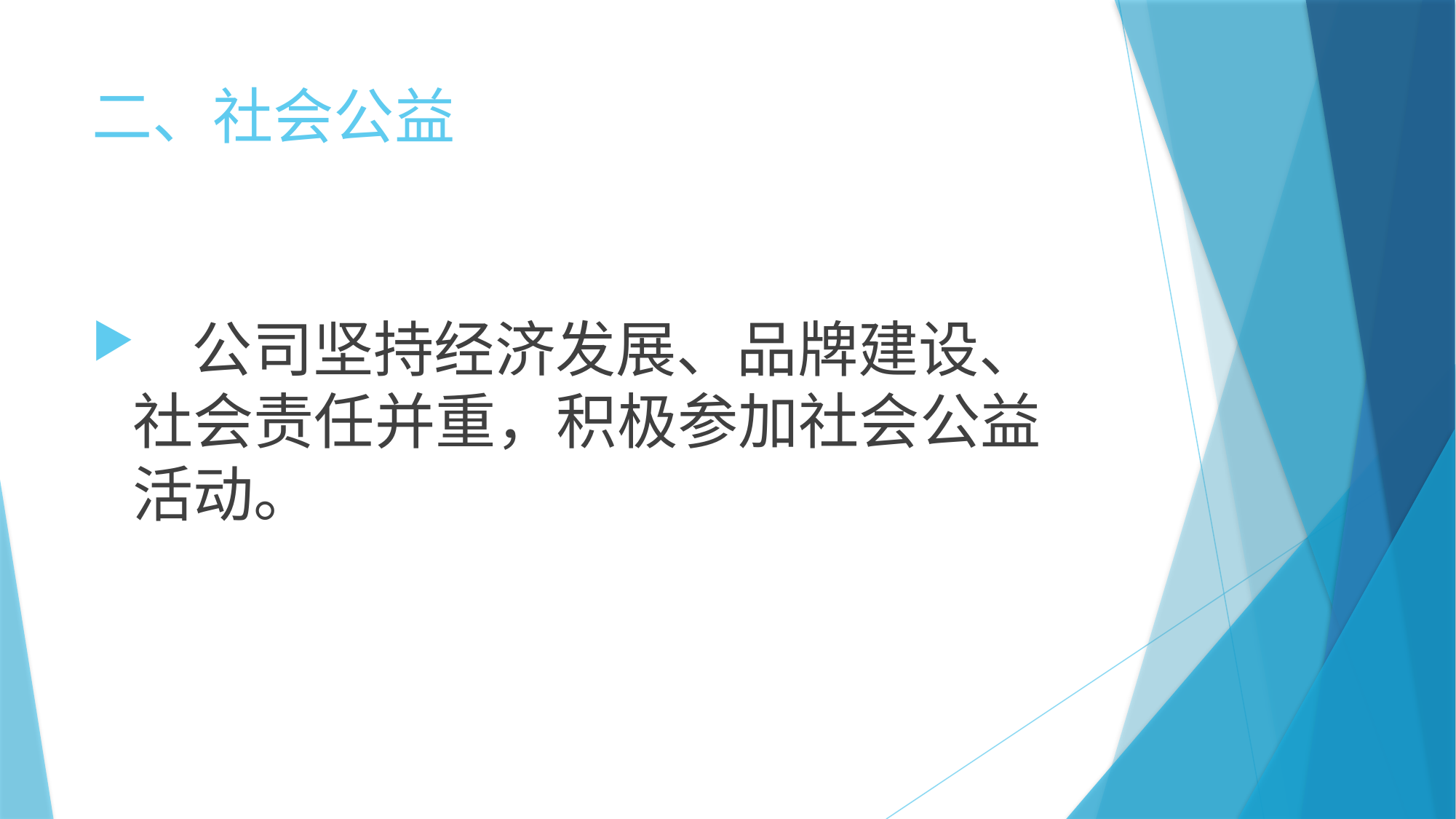

# 二、社会公益
   公司坚持经济发展、品牌建设、社会责任并重，积极参加社会公益活动。